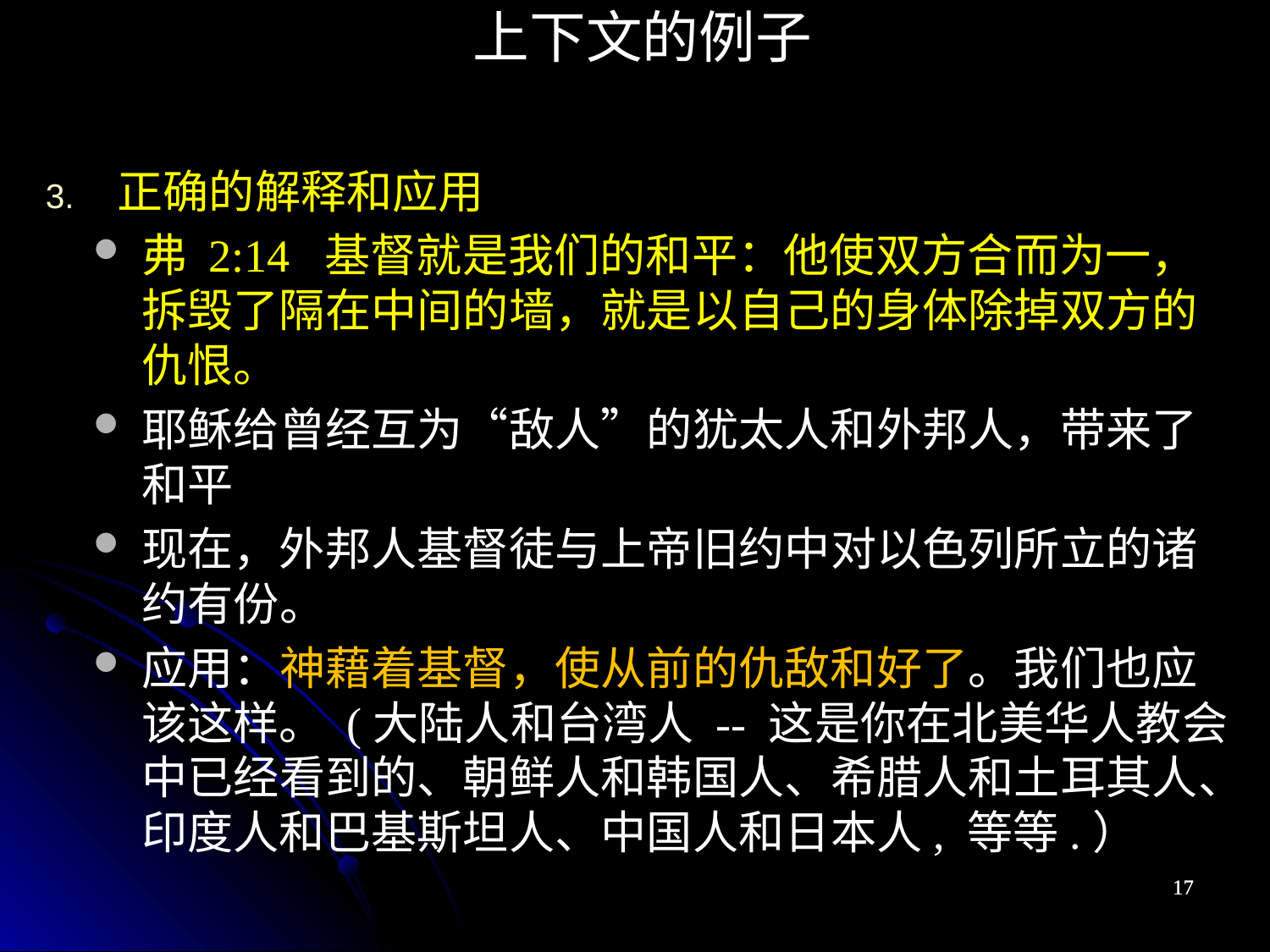

上下文的例子
正确的解释和应用
弗 2:14  基督就是我们的和平：他使双方合而为一，拆毁了隔在中间的墙，就是以自己的身体除掉双方的仇恨。
耶稣给曾经互为“敌人”的犹太人和外邦人，带来了和平
现在，外邦人基督徒与上帝旧约中对以色列所立的诸约有份。
应用：神藉着基督，使从前的仇敌和好了。我们也应该这样。 (大陆人和台湾人 -- 这是你在北美华人教会中已经看到的、朝鲜人和韩国人、希腊人和土耳其人、印度人和巴基斯坦人、中国人和日本人, 等等.）
17
17